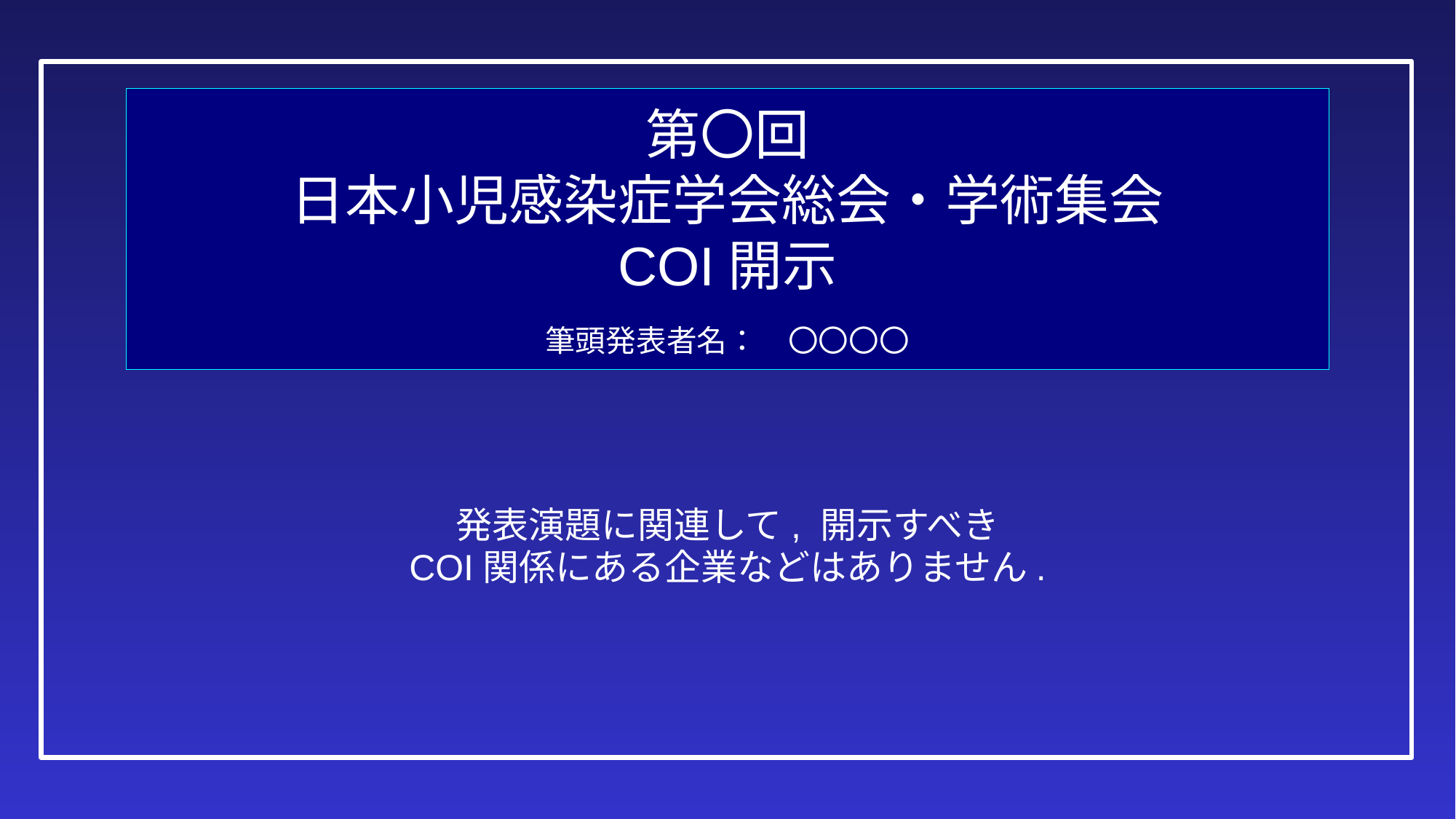

# 第〇回 日本小児感染症学会総会・学術集会 COI開示 　 筆頭発表者名：　〇〇〇〇

発表演題に関連して, 開示すべき
COI関係にある企業などはありません.